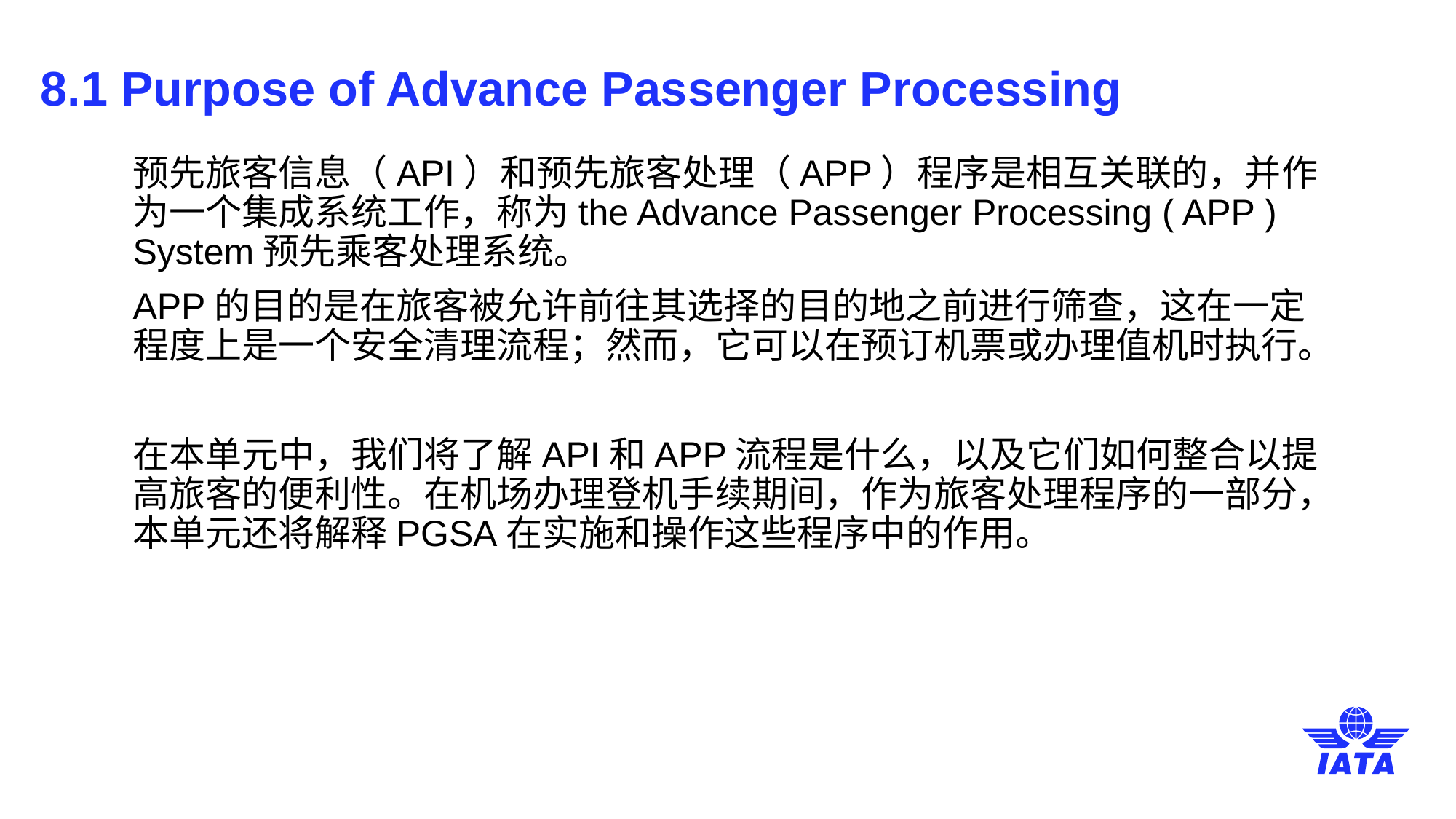

# 8.1 Purpose of Advance Passenger Processing
预先旅客信息（API）和预先旅客处理（APP）程序是相互关联的，并作为一个集成系统工作，称为the Advance Passenger Processing ( APP ) System预先乘客处理系统。
APP的目的是在旅客被允许前往其选择的目的地之前进行筛查，这在一定程度上是一个安全清理流程；然而，它可以在预订机票或办理值机时执行。

在本单元中，我们将了解API和APP流程是什么，以及它们如何整合以提高旅客的便利性。在机场办理登机手续期间，作为旅客处理程序的一部分，本单元还将解释PGSA在实施和操作这些程序中的作用。
5